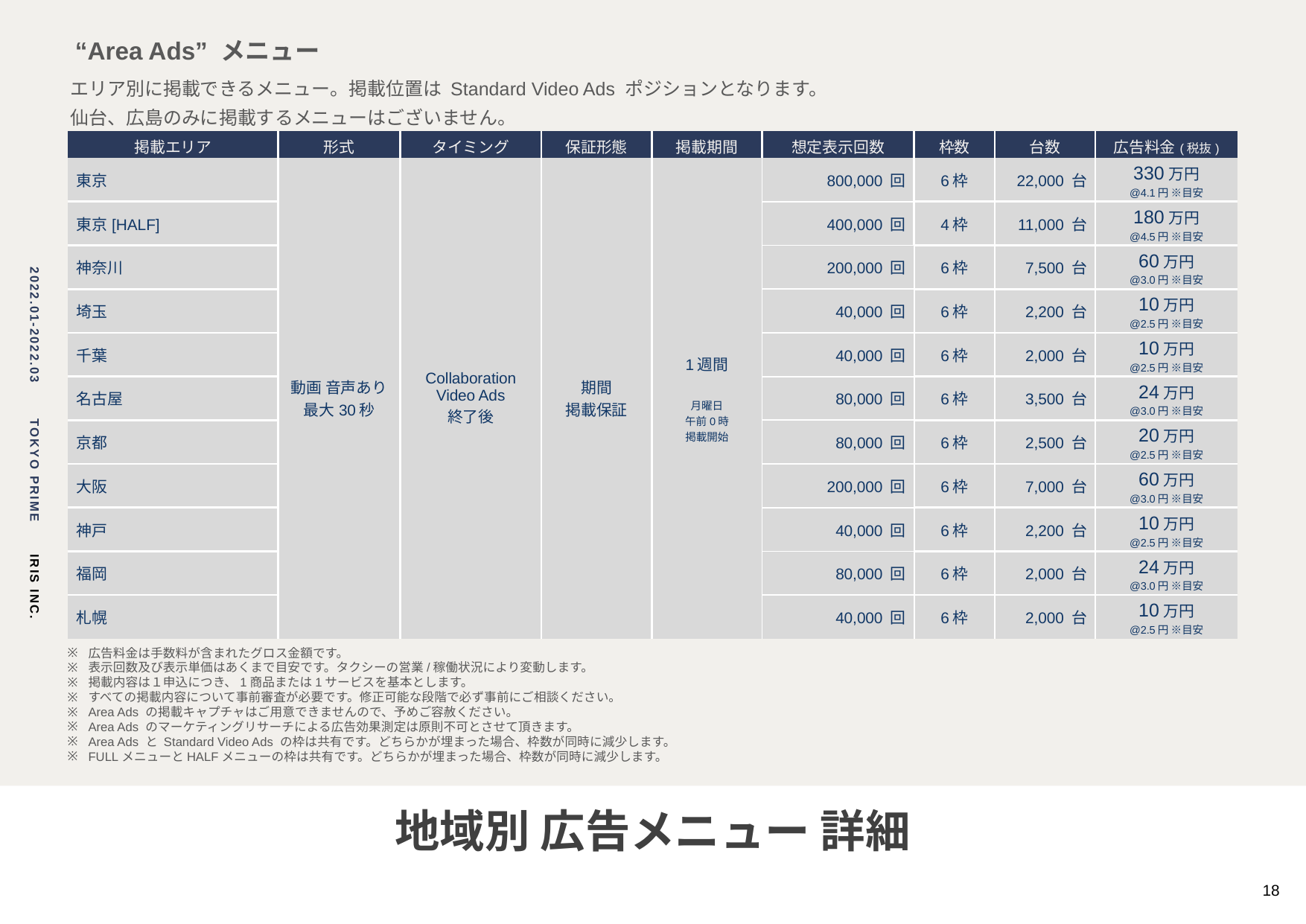

“Area Ads” メニュー
エリア別に掲載できるメニュー。掲載位置は Standard Video Ads ポジションとなります。
仙台、広島のみに掲載するメニューはございません。
| 掲載エリア | 形式 | タイミング | 保証形態 | 掲載期間 | 想定表示回数 | 枠数 | 台数 | 広告料金(税抜) |
| --- | --- | --- | --- | --- | --- | --- | --- | --- |
| 東京 | 動画 音声あり 最大30秒 | Collaboration Video Ads 終了後 | 期間 掲載保証 | 1週間 月曜日 午前0時 掲載開始 | 800,000 回 | 6枠 | 22,000 台 | 330万円 @4.1円 ※目安 |
| 東京[HALF] |  |  |  |  | 400,000 回 | 4枠 | 11,000 台 | 180万円 @4.5円 ※目安 |
| 神奈川 |  |  |  |  | 200,000 回 | 6枠 | 7,500 台 | 60万円 @3.0円 ※目安 |
| 埼玉 |  |  |  |  | 40,000 回 | 6枠 | 2,200 台 | 10万円 @2.5円 ※目安 |
| 千葉 |  |  |  |  | 40,000 回 | 6枠 | 2,000 台 | 10万円 @2.5円 ※目安 |
| 名古屋 |  |  |  |  | 80,000 回 | 6枠 | 3,500 台 | 24万円 @3.0円 ※目安 |
| 京都 |  |  |  |  | 80,000 回 | 6枠 | 2,500 台 | 20万円 @2.5円 ※目安 |
| 大阪 |  |  |  |  | 200,000 回 | 6枠 | 7,000 台 | 60万円 @3.0円 ※目安 |
| 神戸 |  |  |  |  | 40,000 回 | 6枠 | 2,200 台 | 10万円 @2.5円 ※目安 |
| 福岡 |  |  |  |  | 80,000 回 | 6枠 | 2,000 台 | 24万円 @3.0円 ※目安 |
| 札幌 |  |  |  |  | 40,000 回 | 6枠 | 2,000 台 | 10万円 @2.5円 ※目安 |
広告料金は手数料が含まれたグロス金額です。
表示回数及び表示単価はあくまで目安です。タクシーの営業/稼働状況により変動します。
掲載内容は１申込につき、1商品または1サービスを基本とします。
すべての掲載内容について事前審査が必要です。修正可能な段階で必ず事前にご相談ください。
Area Ads の掲載キャプチャはご用意できませんので、予めご容赦ください。
Area Ads のマーケティングリサーチによる広告効果測定は原則不可とさせて頂きます。
Area Ads と Standard Video Ads の枠は共有です。どちらかが埋まった場合、枠数が同時に減少します。
FULLメニューとHALFメニューの枠は共有です。どちらかが埋まった場合、枠数が同時に減少します。
# 地域別 広告メニュー 詳細